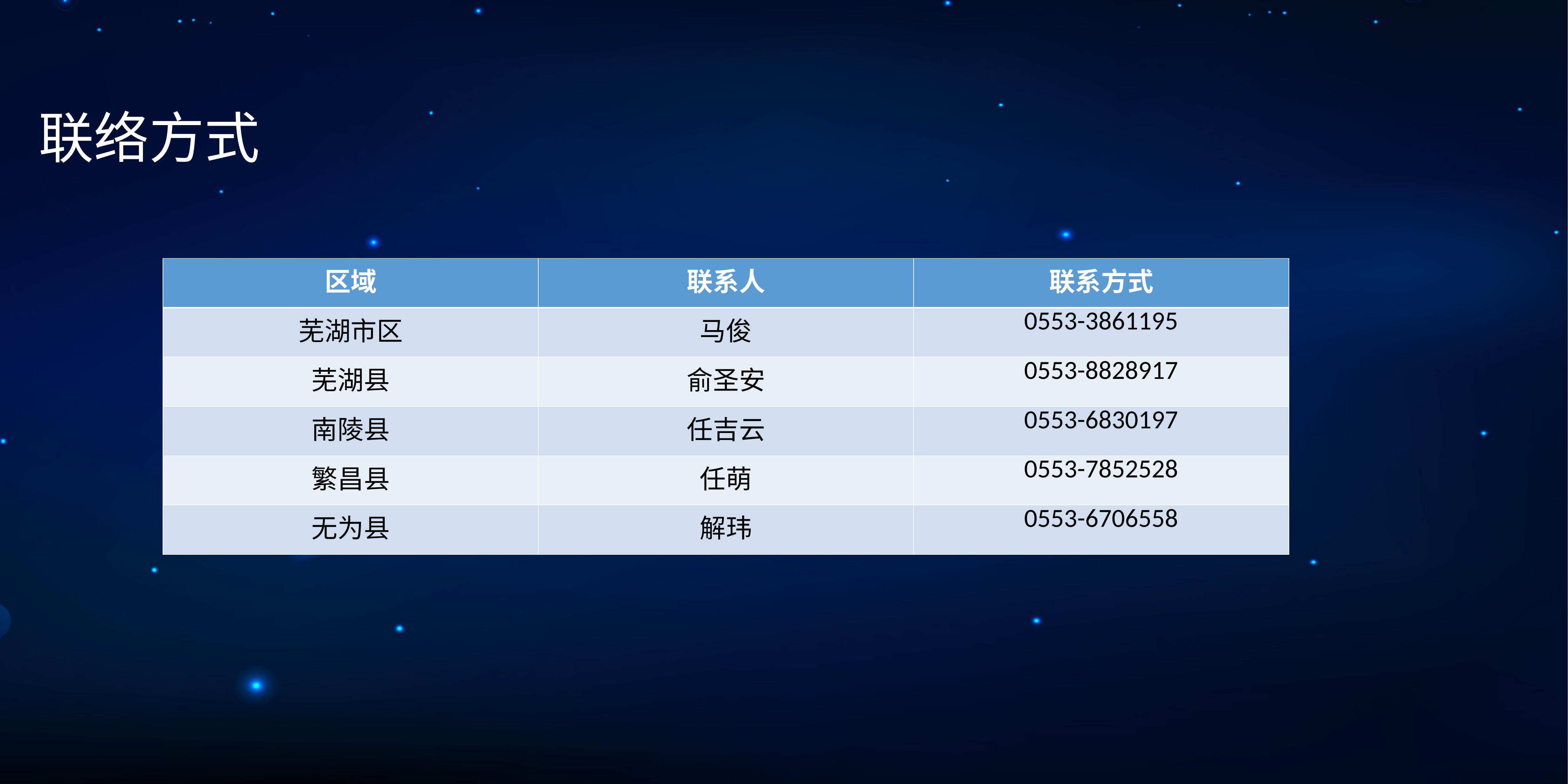

联络方式

| 区域 | 联系人 | 联系方式 |
| --- | --- | --- |
| 芜湖市区 | 马俊 | 0553-3861195 |
| 芜湖县 | 俞圣安 | 0553-8828917 |
| 南陵县 | 任吉云 | 0553-6830197 |
| 繁昌县 | 任萌 | 0553-7852528 |
| 无为县 | 解玮 | 0553-6706558 |